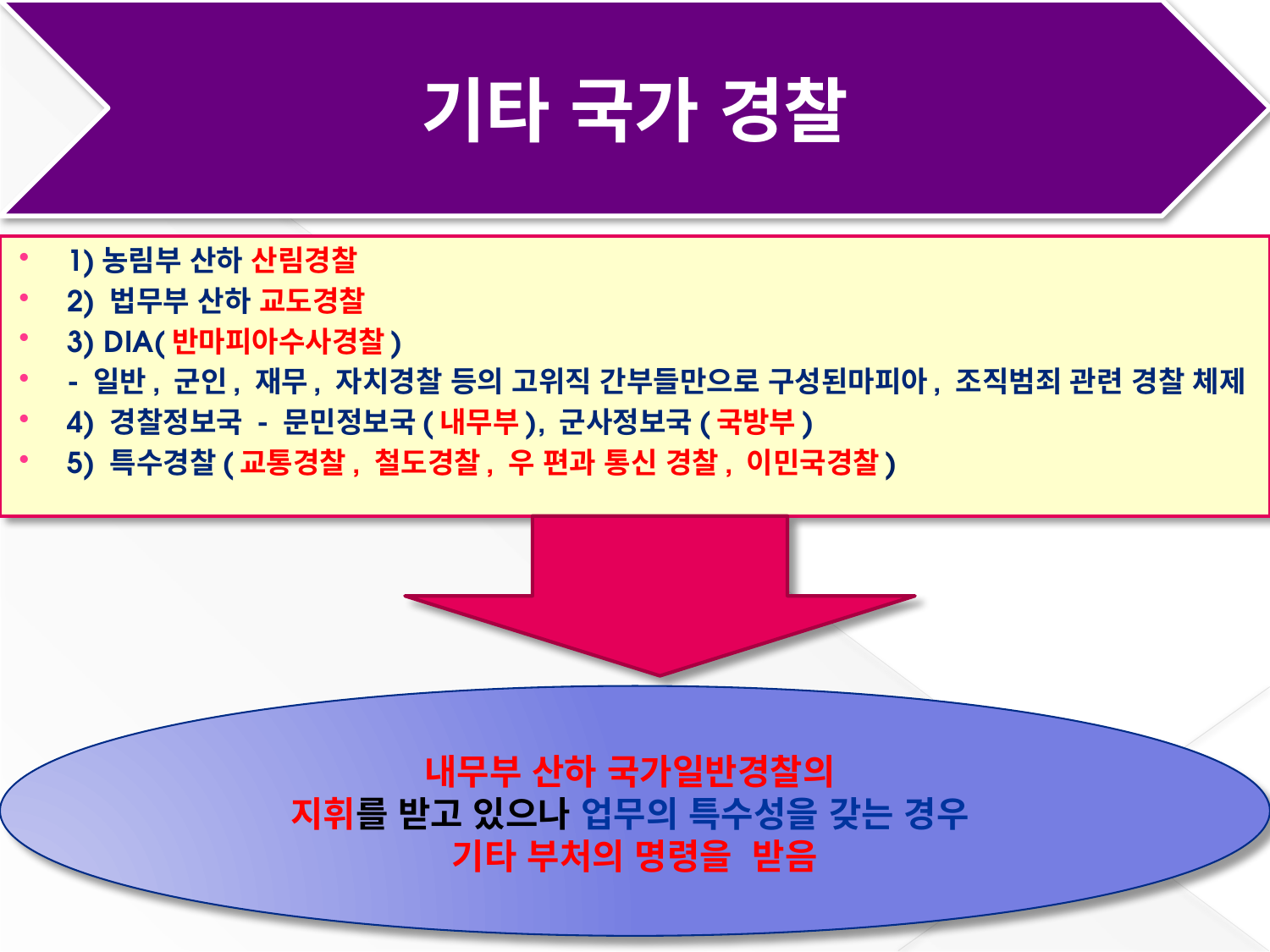

기타 국가 경찰
#
1)농림부 산하 산림경찰
2) 법무부 산하 교도경찰
3) DIA(반마피아수사경찰)
- 일반, 군인, 재무, 자치경찰 등의 고위직 간부들만으로 구성된마피아, 조직범죄 관련 경찰 체제
4) 경찰정보국 - 문민정보국(내무부), 군사정보국(국방부)
5) 특수경찰(교통경찰, 철도경찰, 우 편과 통신 경찰, 이민국경찰)

내무부 산하 국가일반경찰의
지휘를 받고 있으나 업무의 특수성을 갖는 경우
기타 부처의 명령을  받음